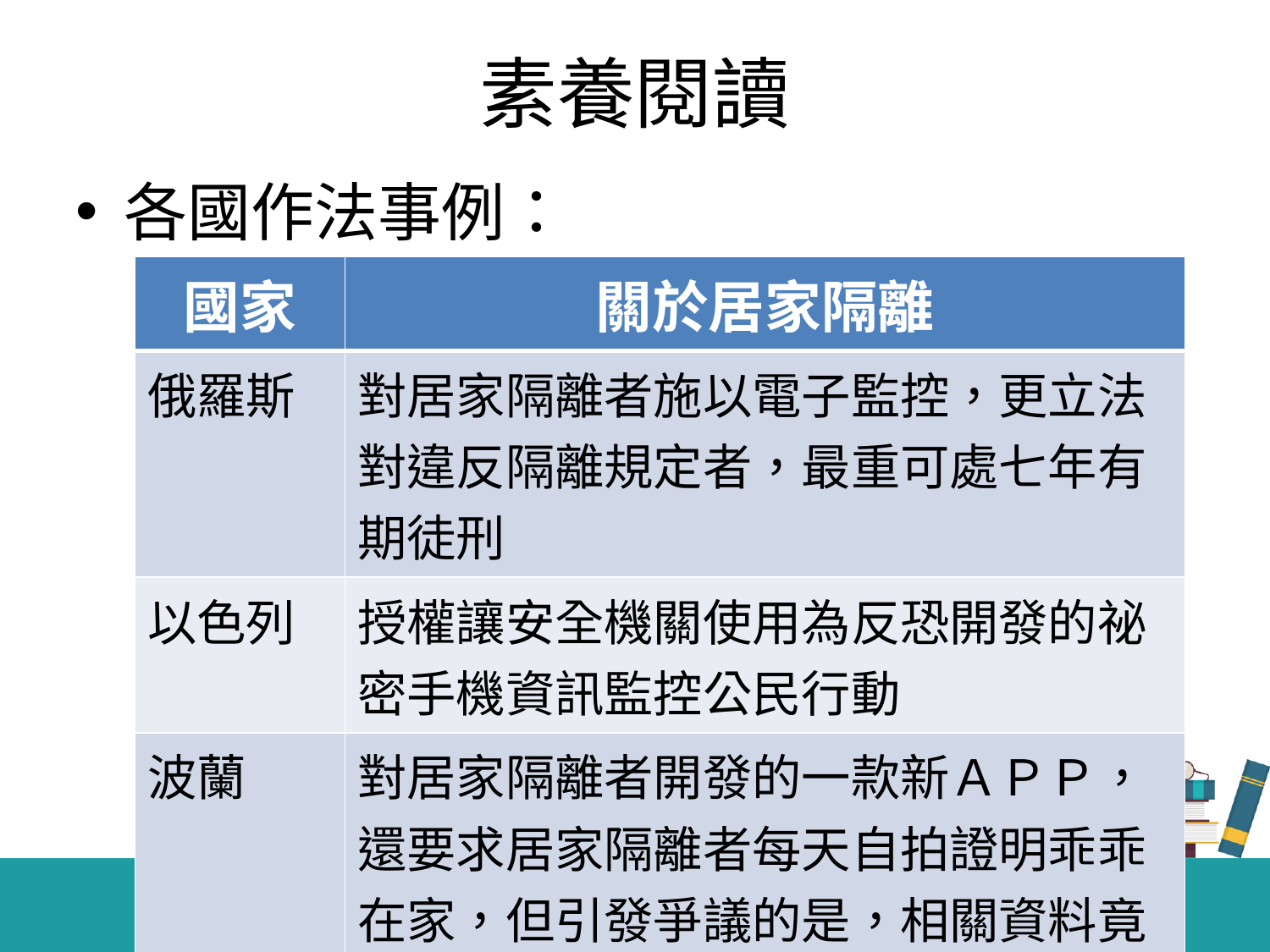

# 素養閱讀
各國作法事例：

| 國家 | 關於居家隔離 |
| --- | --- |
| 俄羅斯 | 對居家隔離者施以電子監控，更立法對違反隔離規定者，最重可處七年有期徒刑 |
| 以色列 | 授權讓安全機關使用為反恐開發的祕密手機資訊監控公民行動 |
| 波蘭 | 對居家隔離者開發的一款新ＡＰＰ，還要求居家隔離者每天自拍證明乖乖在家，但引發爭議的是，相關資料竟可保存六年之久 |
44